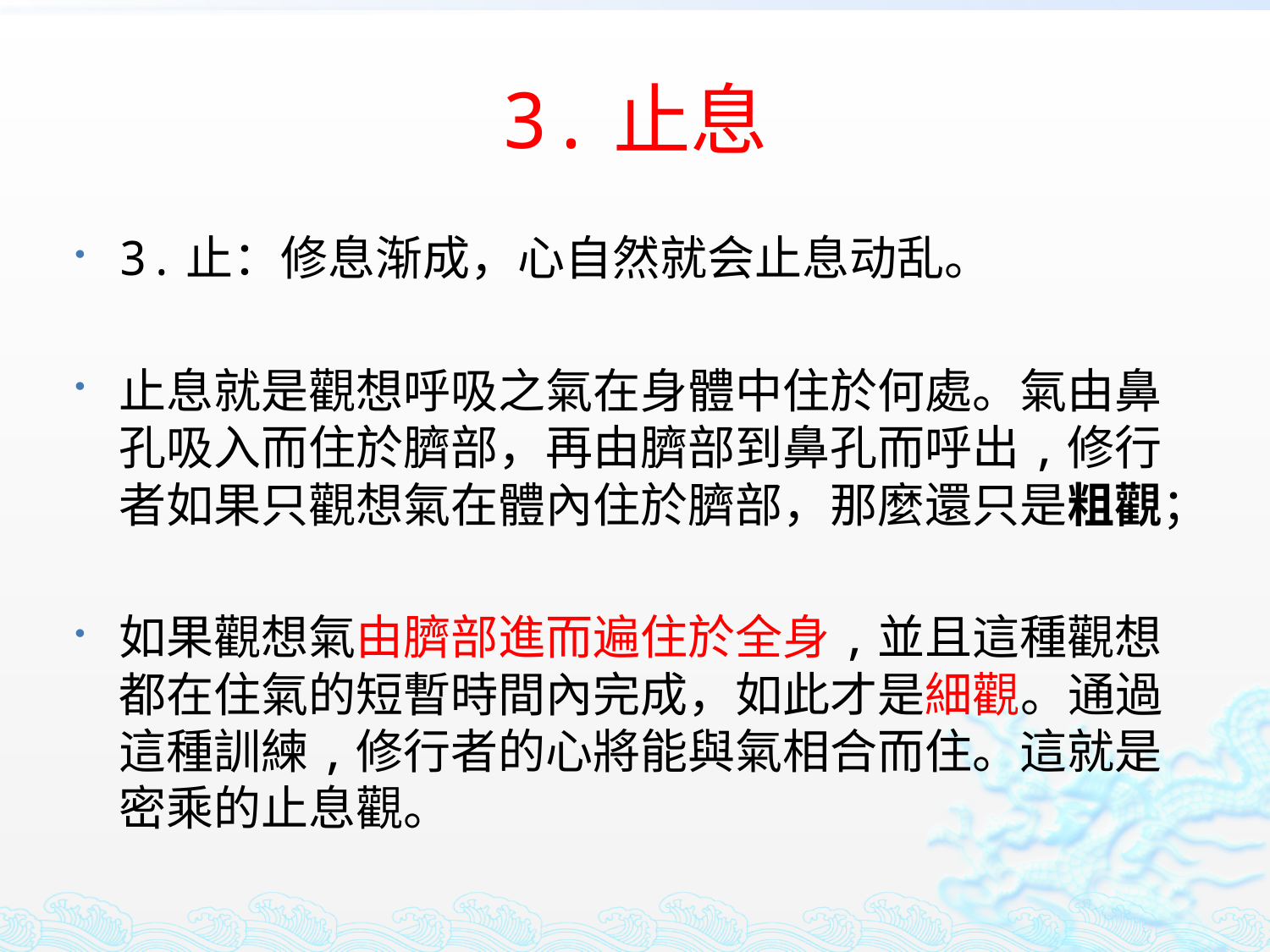

# 3.止息
3.止：修息渐成，心自然就会止息动乱。

止息就是觀想呼吸之氣在身體中住於何處。氣由鼻孔吸入而住於臍部，再由臍部到鼻孔而呼出,修行者如果只觀想氣在體內住於臍部，那麼還只是粗觀；

如果觀想氣由臍部進而遍住於全身,並且這種觀想都在住氣的短暫時間內完成，如此才是細觀。通過這種訓練,修行者的心將能與氣相合而住。這就是密乘的止息觀。